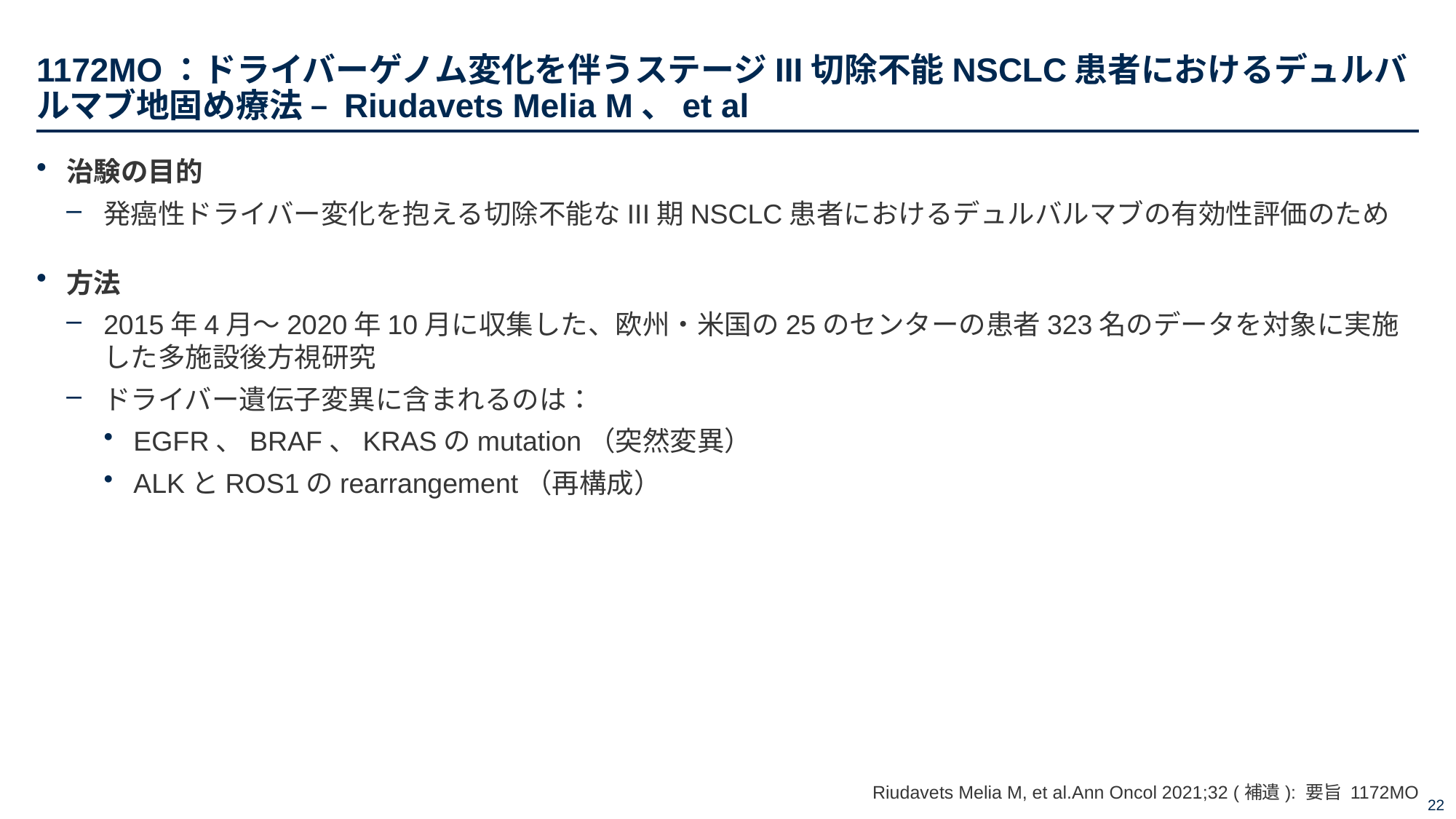

# 1172MO：ドライバーゲノム変化を伴うステージIII切除不能NSCLC患者におけるデュルバルマブ地固め療法 – Riudavets Melia M、et al
治験の目的
発癌性ドライバー変化を抱える切除不能なIII期NSCLC患者におけるデュルバルマブの有効性評価のため
方法
2015年4月～2020年10月に収集した、欧州・米国の25のセンターの患者323名のデータを対象に実施した多施設後方視研究
ドライバー遺伝子変異に含まれるのは：
EGFR、BRAF、KRASのmutation（突然変異）
ALKとROS1のrearrangement（再構成）
Riudavets Melia M, et al.Ann Oncol 2021;32 (補遺): 要旨 1172MO